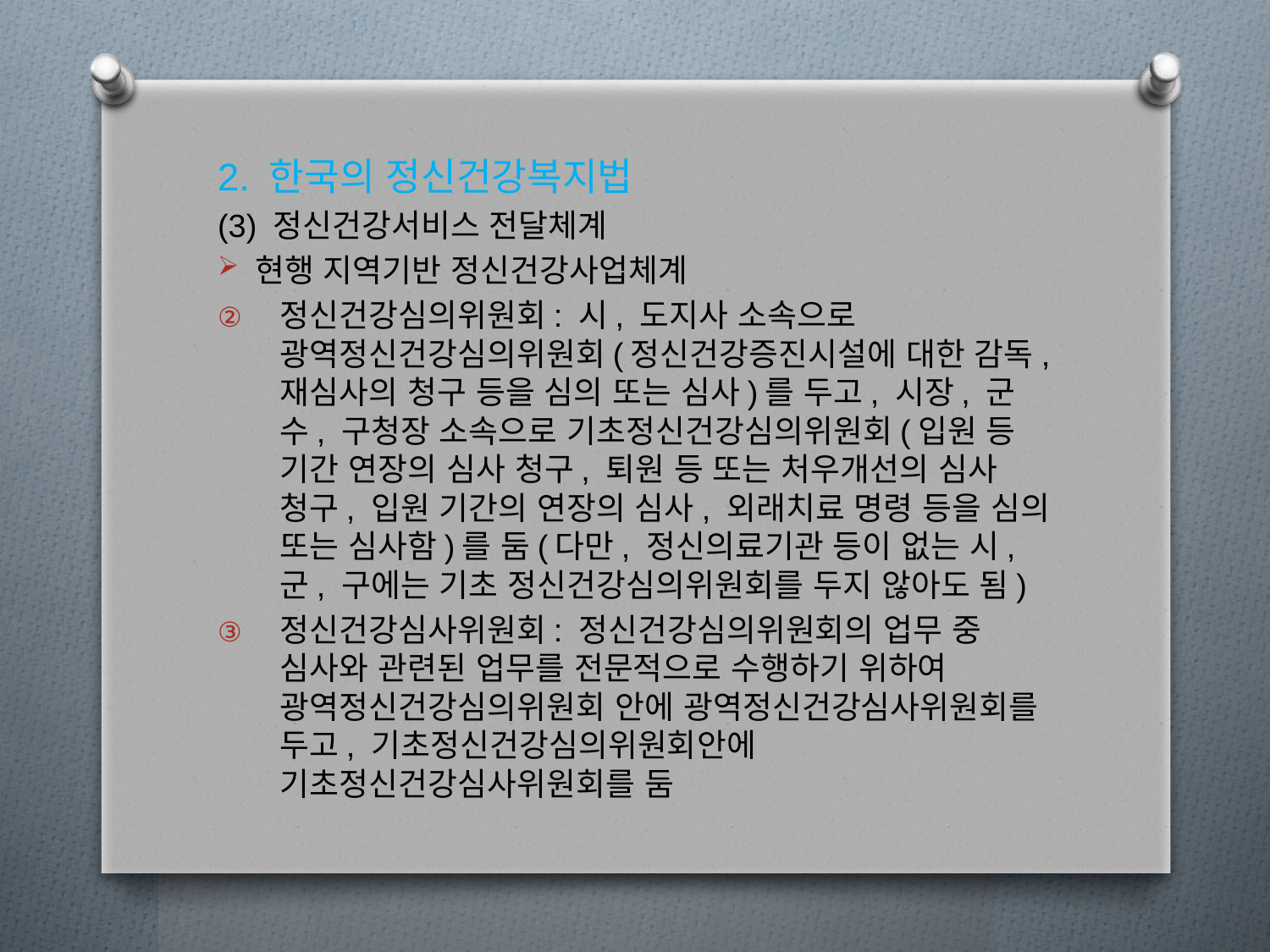

2. 한국의 정신건강복지법
(3) 정신건강서비스 전달체계
현행 지역기반 정신건강사업체계
정신건강심의위원회: 시, 도지사 소속으로 광역정신건강심의위원회(정신건강증진시설에 대한 감독, 재심사의 청구 등을 심의 또는 심사)를 두고, 시장, 군수, 구청장 소속으로 기초정신건강심의위원회(입원 등 기간 연장의 심사 청구, 퇴원 등 또는 처우개선의 심사 청구, 입원 기간의 연장의 심사, 외래치료 명령 등을 심의 또는 심사함)를 둠(다만, 정신의료기관 등이 없는 시, 군, 구에는 기초 정신건강심의위원회를 두지 않아도 됨)
정신건강심사위원회: 정신건강심의위원회의 업무 중 심사와 관련된 업무를 전문적으로 수행하기 위하여 광역정신건강심의위원회 안에 광역정신건강심사위원회를 두고, 기초정신건강심의위원회안에 기초정신건강심사위원회를 둠